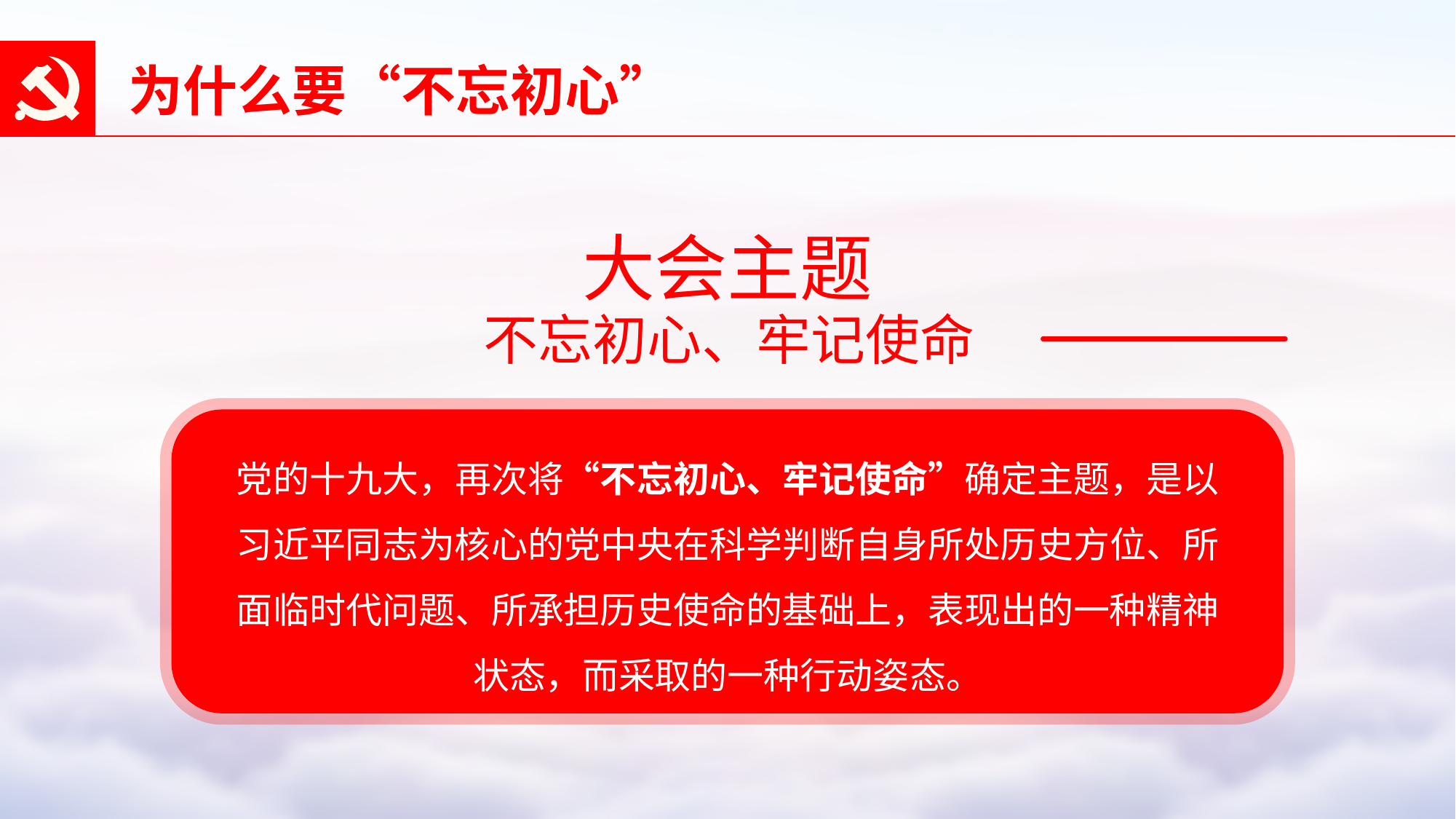

为什么要“不忘初心”
大会主题
不忘初心、牢记使命

党的十九大，再次将“不忘初心、牢记使命”确定主题，是以习近平同志为核心的党中央在科学判断自身所处历史方位、所面临时代问题、所承担历史使命的基础上，表现出的一种精神状态，而采取的一种行动姿态。
延时符（正式讲课时请删除）